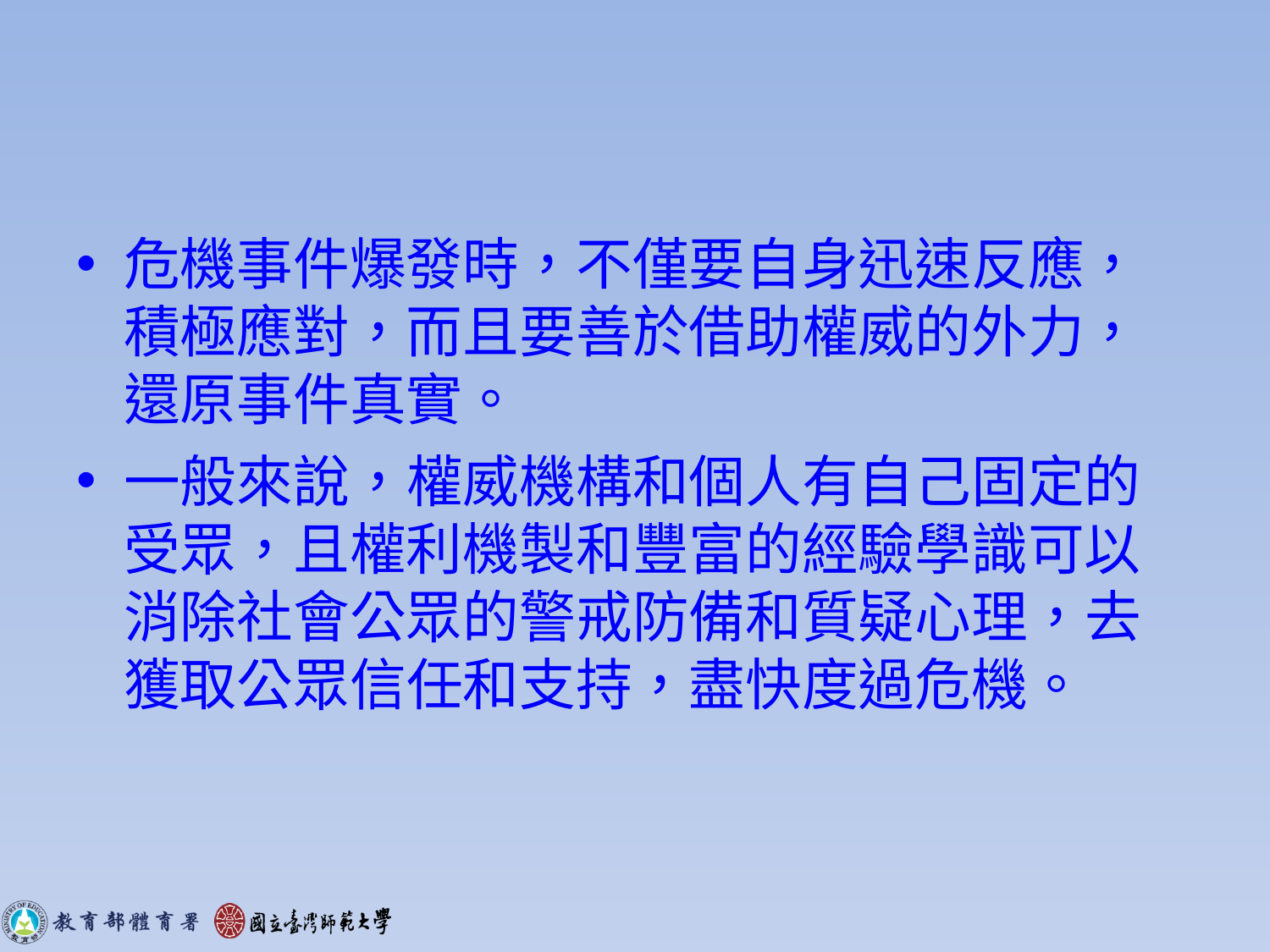

#
危機事件爆發時，不僅要自身迅速反應，積極應對，而且要善於借助權威的外力，還原事件真實。
一般來說，權威機構和個人有自己固定的受眾，且權利機製和豐富的經驗學識可以消除社會公眾的警戒防備和質疑心理，去獲取公眾信任和支持，盡快度過危機。